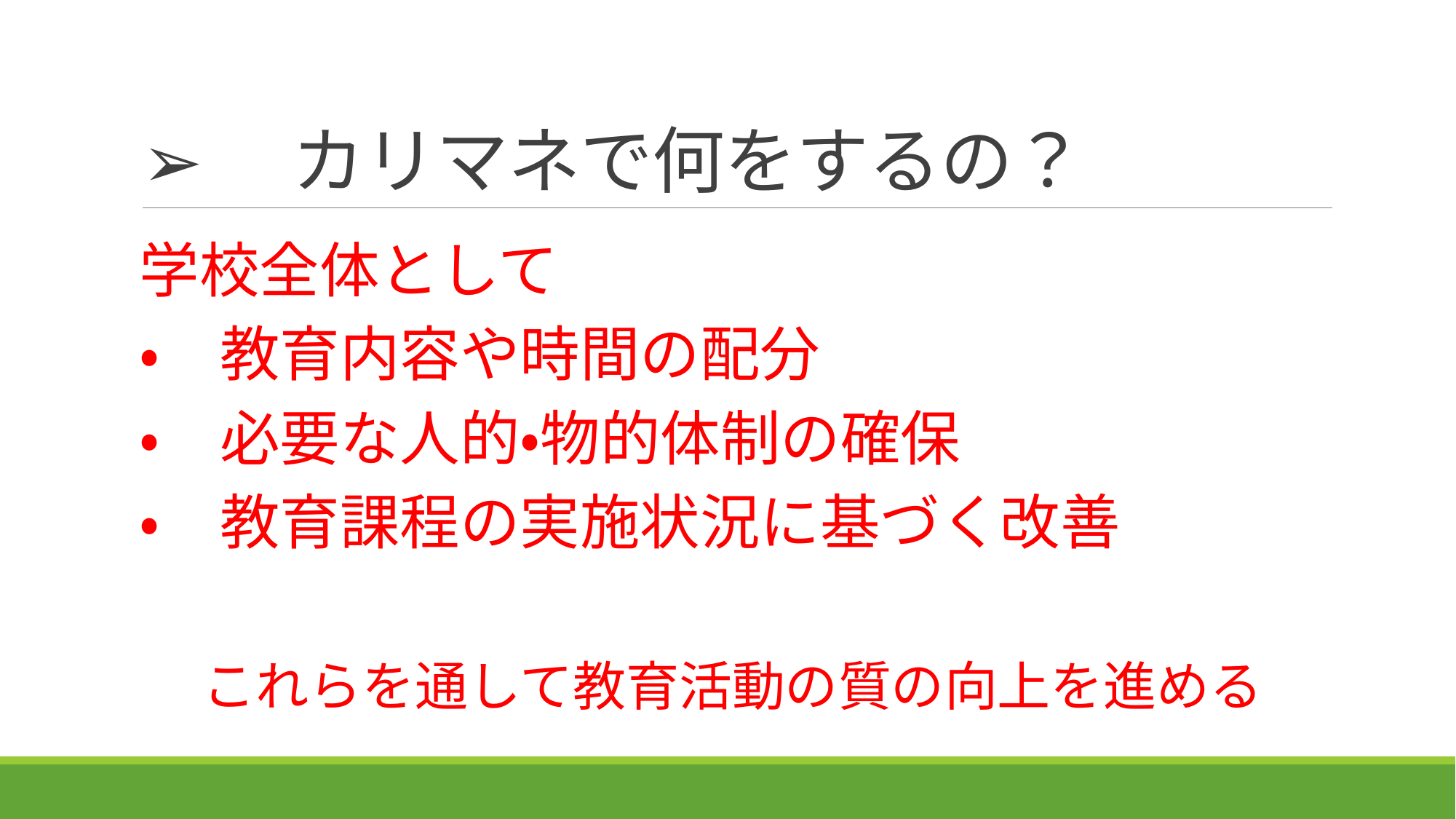

# ➢　カリマネで何をするの？
学校全体として
・　教育内容や時間の配分
・　必要な人的・物的体制の確保
・　教育課程の実施状況に基づく改善

これらを通して教育活動の質の向上を進める